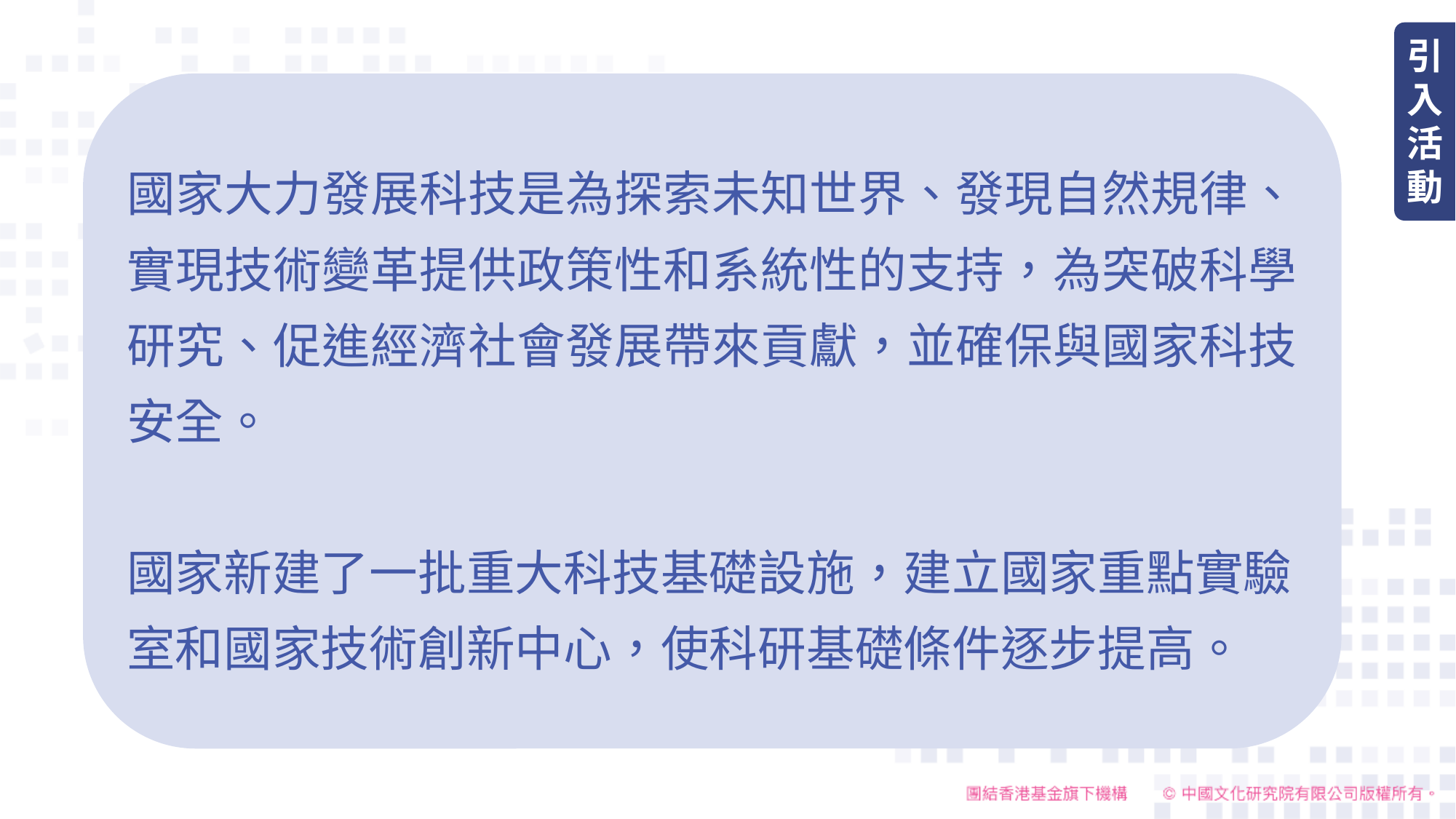

引入活動
國家大力發展科技是為探索未知世界、發現自然規律、實現技術變革提供政策性和系統性的支持，為突破科學研究、促進經濟社會發展帶來貢獻，並確保與國家科技安全。

國家新建了一批重大科技基礎設施，建立國家重點實驗室和國家技術創新中心，使科研基礎條件逐步提高。